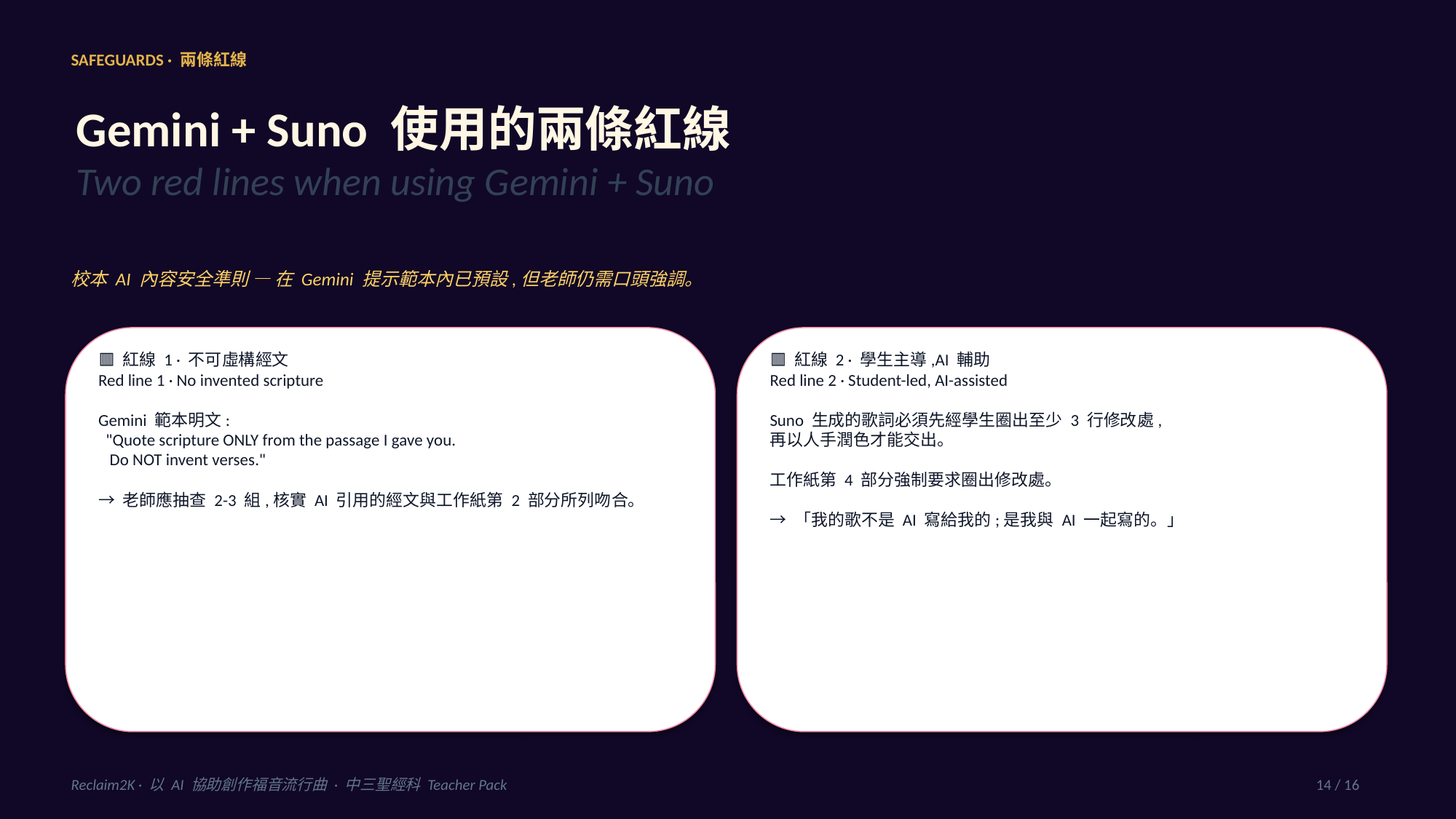

SAFEGUARDS · 兩條紅線
Gemini + Suno 使用的兩條紅線
Two red lines when using Gemini + Suno
校本 AI 內容安全準則 — 在 Gemini 提示範本內已預設,但老師仍需口頭強調。

🟥 紅線 1 · 不可虛構經文
Red line 1 · No invented scripture

Gemini 範本明文:
  "Quote scripture ONLY from the passage I gave you.
   Do NOT invent verses."

→ 老師應抽查 2-3 組,核實 AI 引用的經文與工作紙第 2 部分所列吻合。
🟥 紅線 2 · 學生主導,AI 輔助
Red line 2 · Student-led, AI-assisted

Suno 生成的歌詞必須先經學生圈出至少 3 行修改處,
再以人手潤色才能交出。

工作紙第 4 部分強制要求圈出修改處。

→ 「我的歌不是 AI 寫給我的;是我與 AI 一起寫的。」
Reclaim2K · 以 AI 協助創作福音流行曲 · 中三聖經科 Teacher Pack
14 / 16